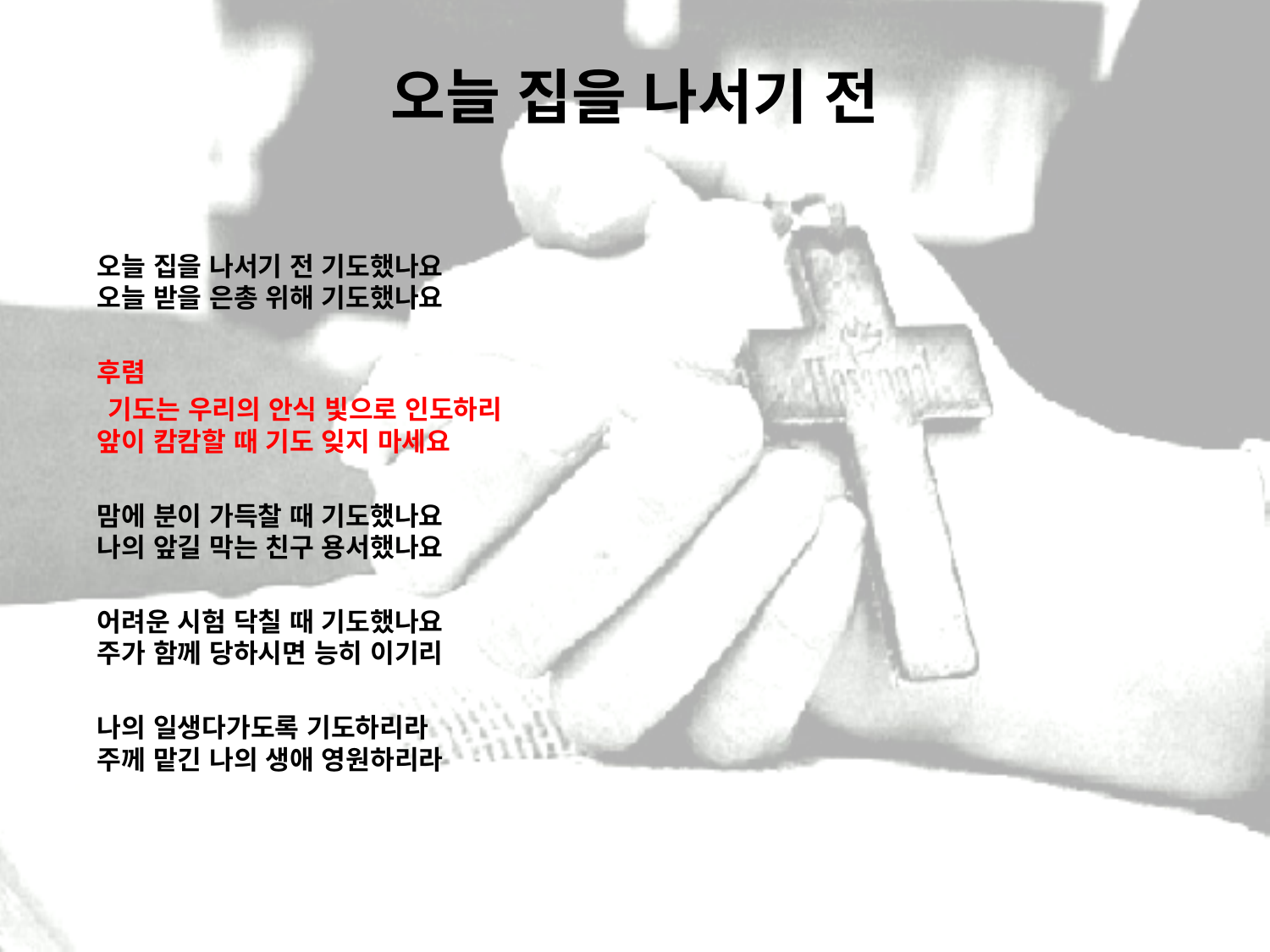

# 오늘 집을 나서기 전
오늘 집을 나서기 전 기도했나요
오늘 받을 은총 위해 기도했나요

후렴
 기도는 우리의 안식 빛으로 인도하리
앞이 캄캄할 때 기도 잊지 마세요

맘에 분이 가득찰 때 기도했나요
나의 앞길 막는 친구 용서했나요

어려운 시험 닥칠 때 기도했나요
주가 함께 당하시면 능히 이기리

나의 일생다가도록 기도하리라
주께 맡긴 나의 생애 영원하리라